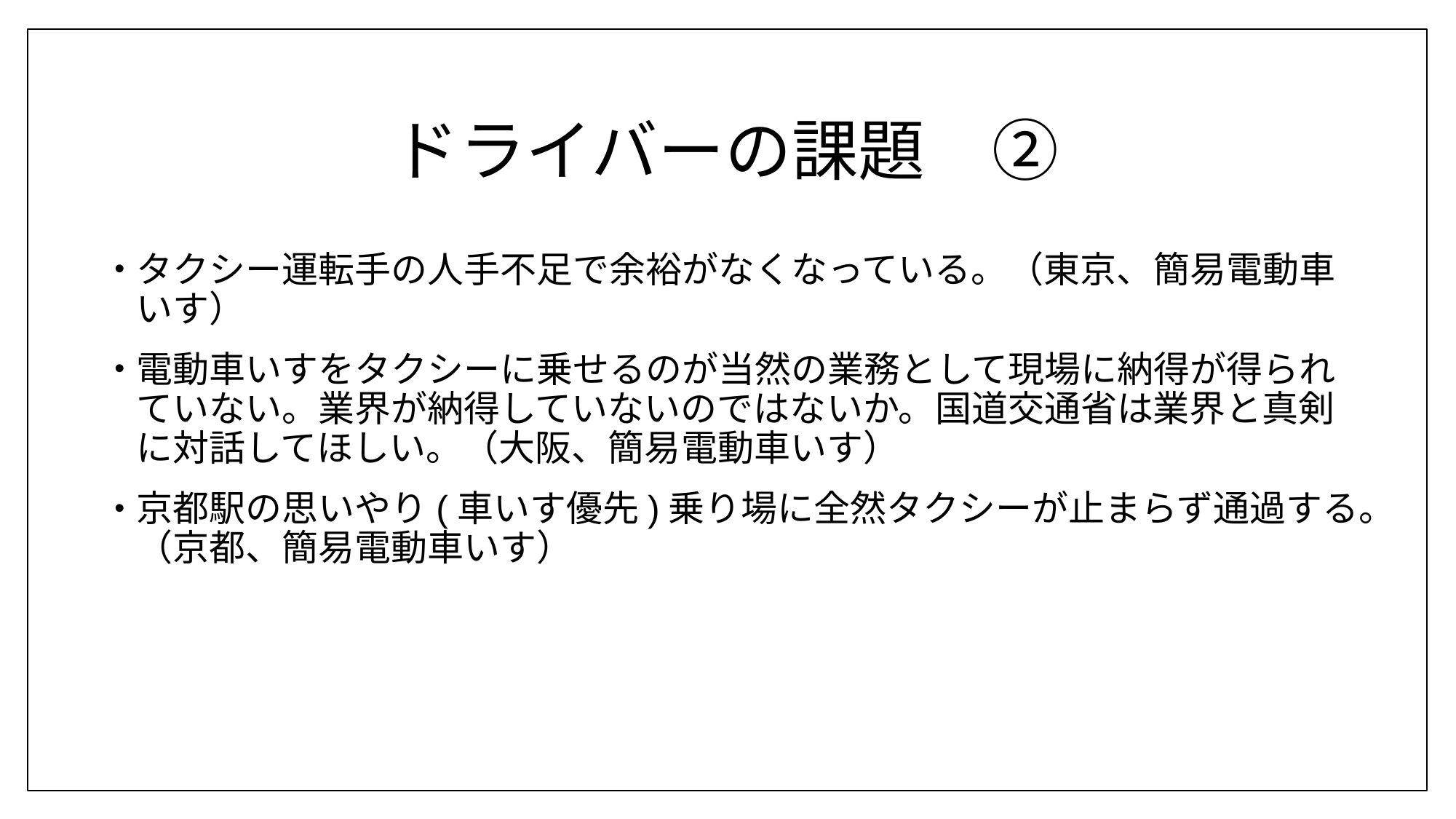

# ドライバーの課題　②
タクシー運転手の人手不足で余裕がなくなっている。（東京、簡易電動車いす）
電動車いすをタクシーに乗せるのが当然の業務として現場に納得が得られていない。業界が納得していないのではないか。国道交通省は業界と真剣に対話してほしい。（大阪、簡易電動車いす）
京都駅の思いやり(車いす優先)乗り場に全然タクシーが止まらず通過する。（京都、簡易電動車いす）